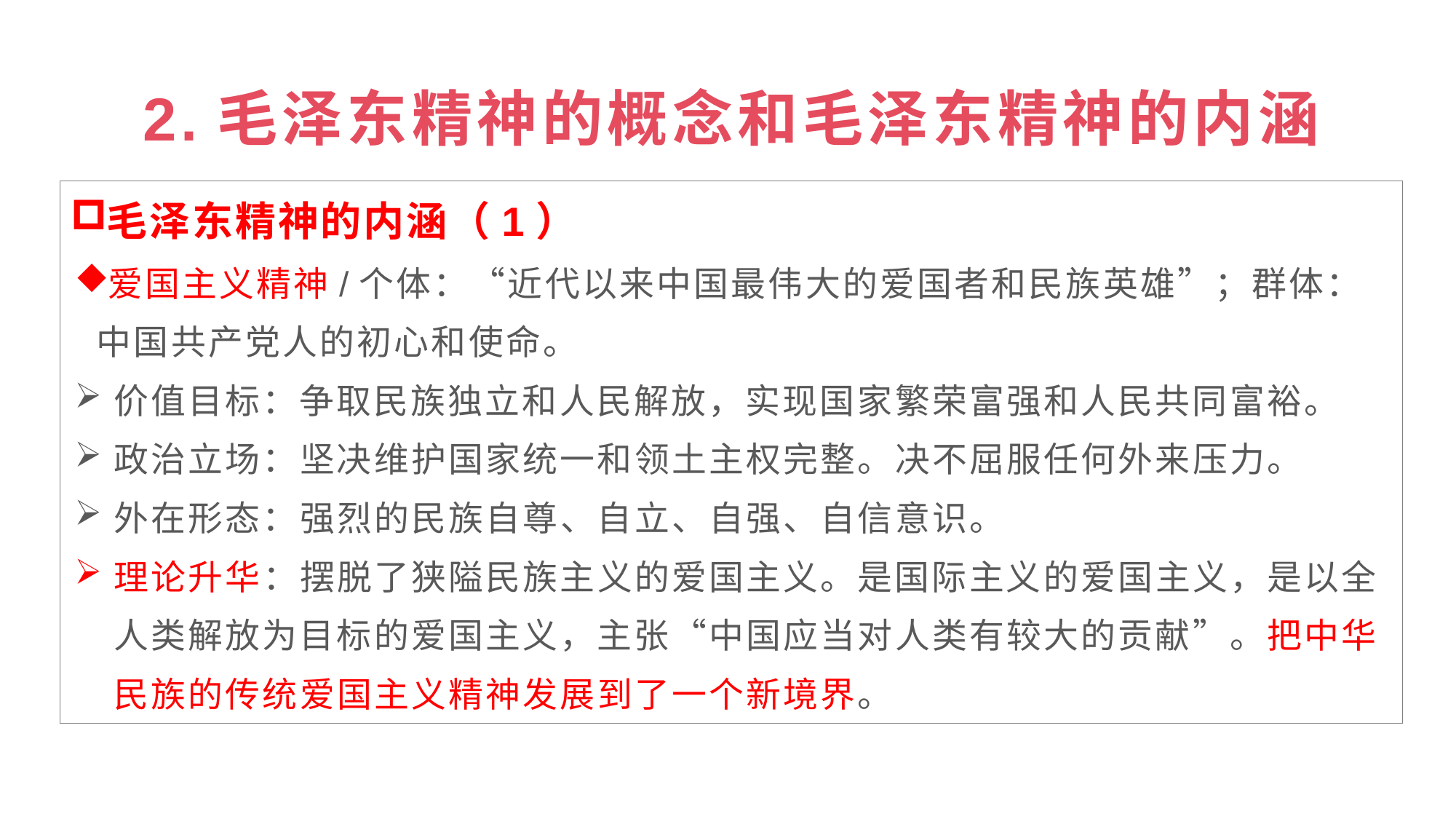

# 2.毛泽东精神的概念和毛泽东精神的内涵
毛泽东精神的内涵（1）
爱国主义精神/个体：“近代以来中国最伟大的爱国者和民族英雄”；群体：中国共产党人的初心和使命。
价值目标：争取民族独立和人民解放，实现国家繁荣富强和人民共同富裕。
政治立场：坚决维护国家统一和领土主权完整。决不屈服任何外来压力。
外在形态：强烈的民族自尊、自立、自强、自信意识。
理论升华：摆脱了狭隘民族主义的爱国主义。是国际主义的爱国主义，是以全人类解放为目标的爱国主义，主张“中国应当对人类有较大的贡献”。把中华民族的传统爱国主义精神发展到了一个新境界。